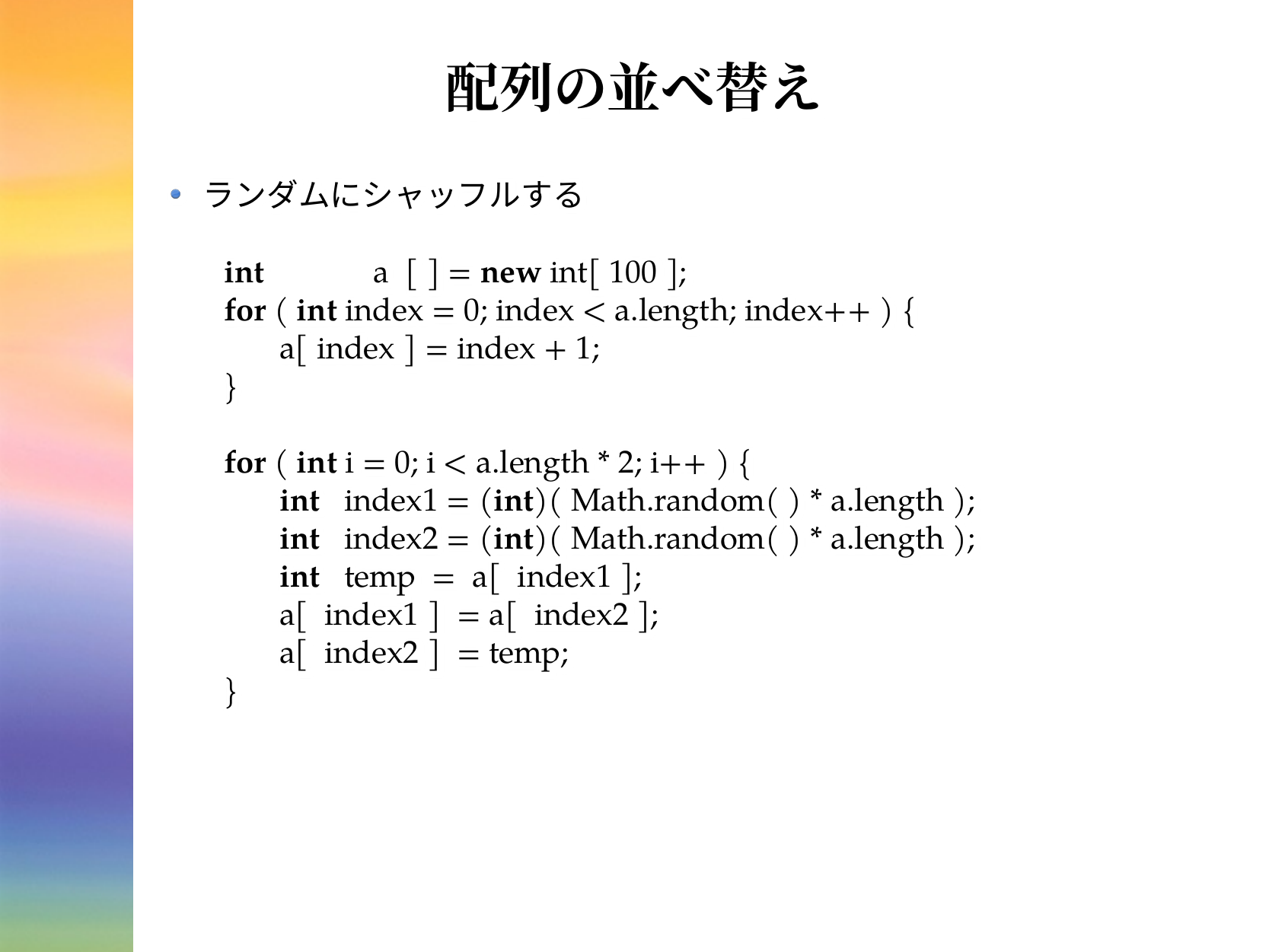

# 配列の並べ替え
 ランダムにシャッフルする

int	  a  [ ] = new int[ 100 ];
for ( int index = 0; index < a.length; index++ ) {
a[ index ] = index + 1;
}

for ( int i = 0; i < a.length * 2; i++ ) {
int   index1 = (int)( Math.random( ) * a.length );
int   index2 = (int)( Math.random( ) * a.length );
int   temp  =  a[  index1 ];
a[  index1 ]  = a[  index2 ];
a[  index2 ]  = temp;
}